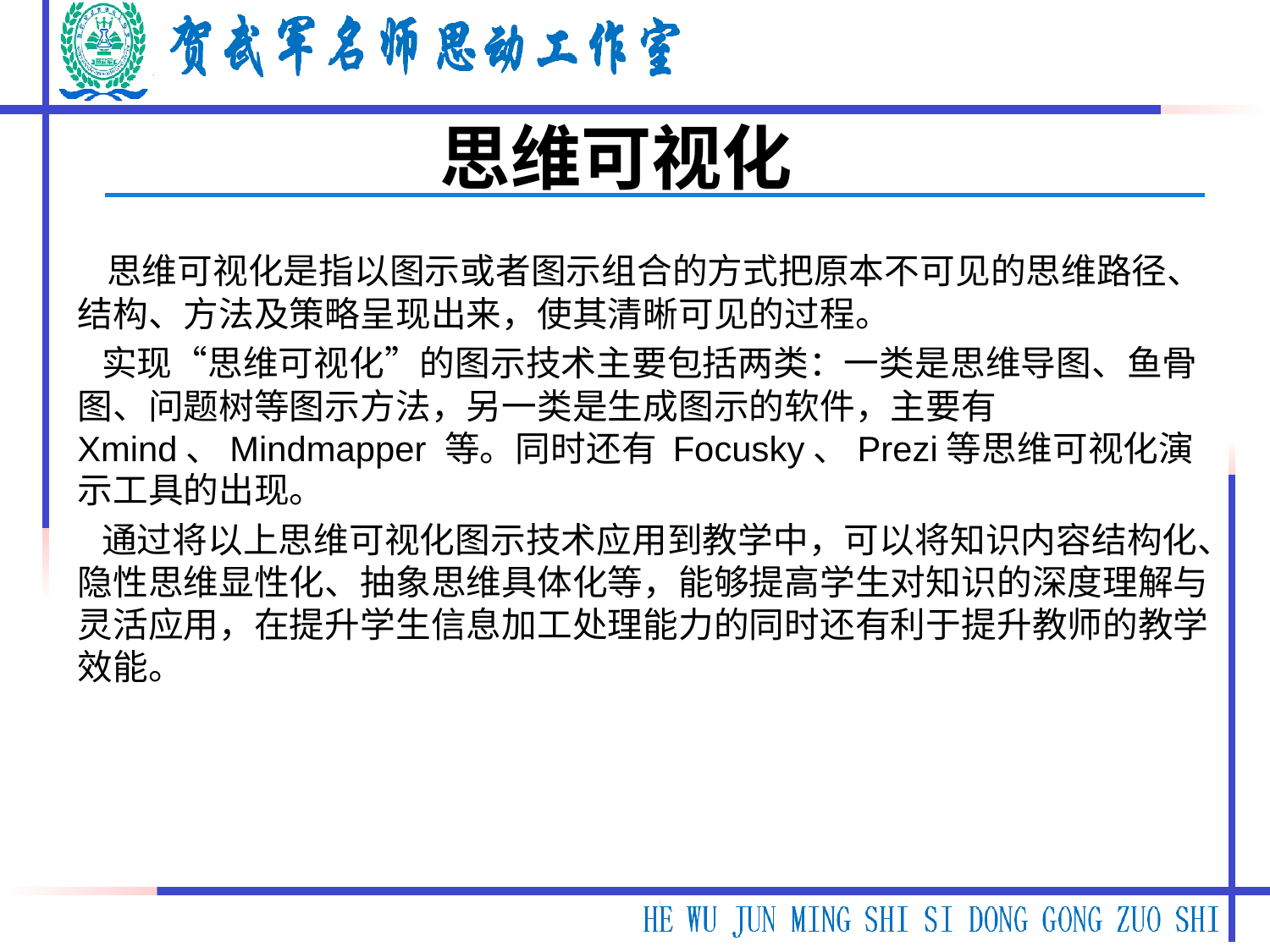

# 思维可视化
  思维可视化是指以图示或者图示组合的方式把原本不可见的思维路径、结构、方法及策略呈现出来，使其清晰可见的过程。
  实现“思维可视化”的图示技术主要包括两类：一类是思维导图、鱼骨图、问题树等图示方法，另一类是生成图示的软件，主要有 Xmind、Mindmapper 等。同时还有 Focusky、Prezi等思维可视化演示工具的出现。
  通过将以上思维可视化图示技术应用到教学中，可以将知识内容结构化、隐性思维显性化、抽象思维具体化等，能够提高学生对知识的深度理解与灵活应用，在提升学生信息加工处理能力的同时还有利于提升教师的教学效能。